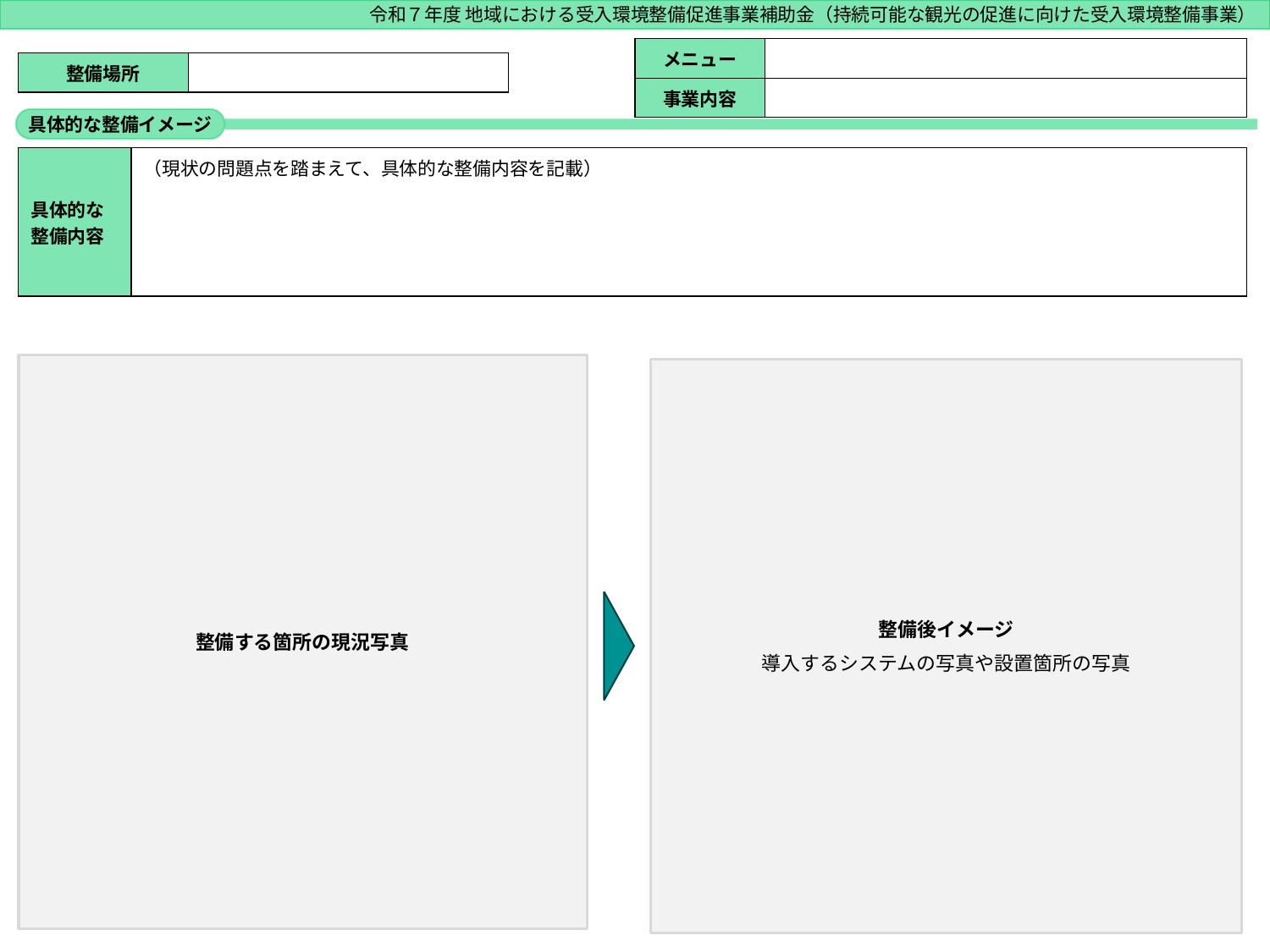

令和７年度 地域における受入環境整備促進事業補助金（持続可能な観光の促進に向けた受入環境整備事業）
| メニュー |  |
| --- | --- |
| 事業内容 |  |
| 整備場所 |  |
| --- | --- |
具体的な整備イメージ
| 具体的な整備内容 | （現状の問題点を踏まえて、具体的な整備内容を記載） |
| --- | --- |
整備する箇所の現況写真
整備後イメージ
導入するシステムの写真や設置箇所の写真